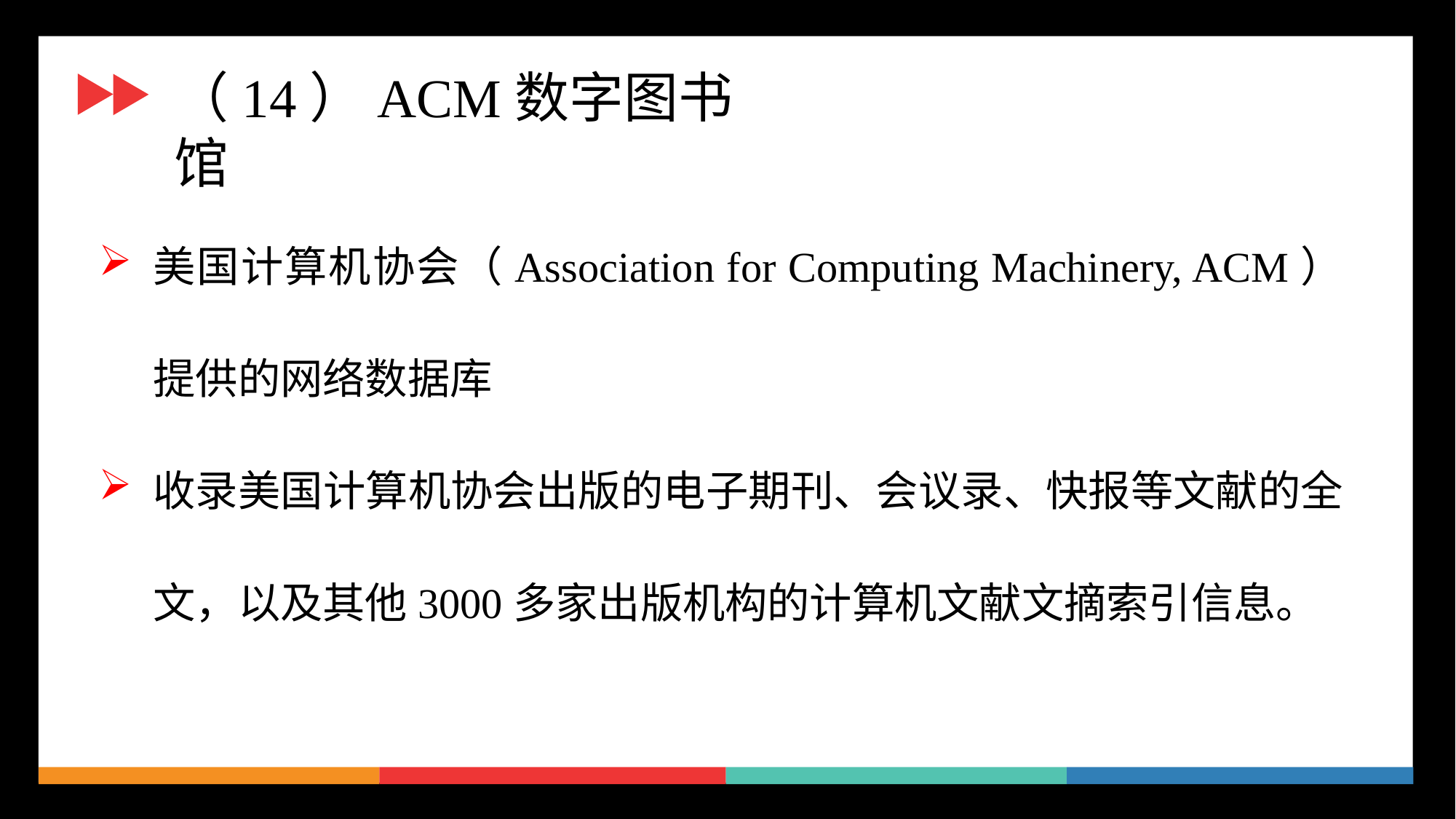

（14）ACM数字图书馆

美国计算机协会（Association for Computing Machinery, ACM）提供的网络数据库
收录美国计算机协会出版的电子期刊、会议录、快报等文献的全文，以及其他3000多家出版机构的计算机文献文摘索引信息。